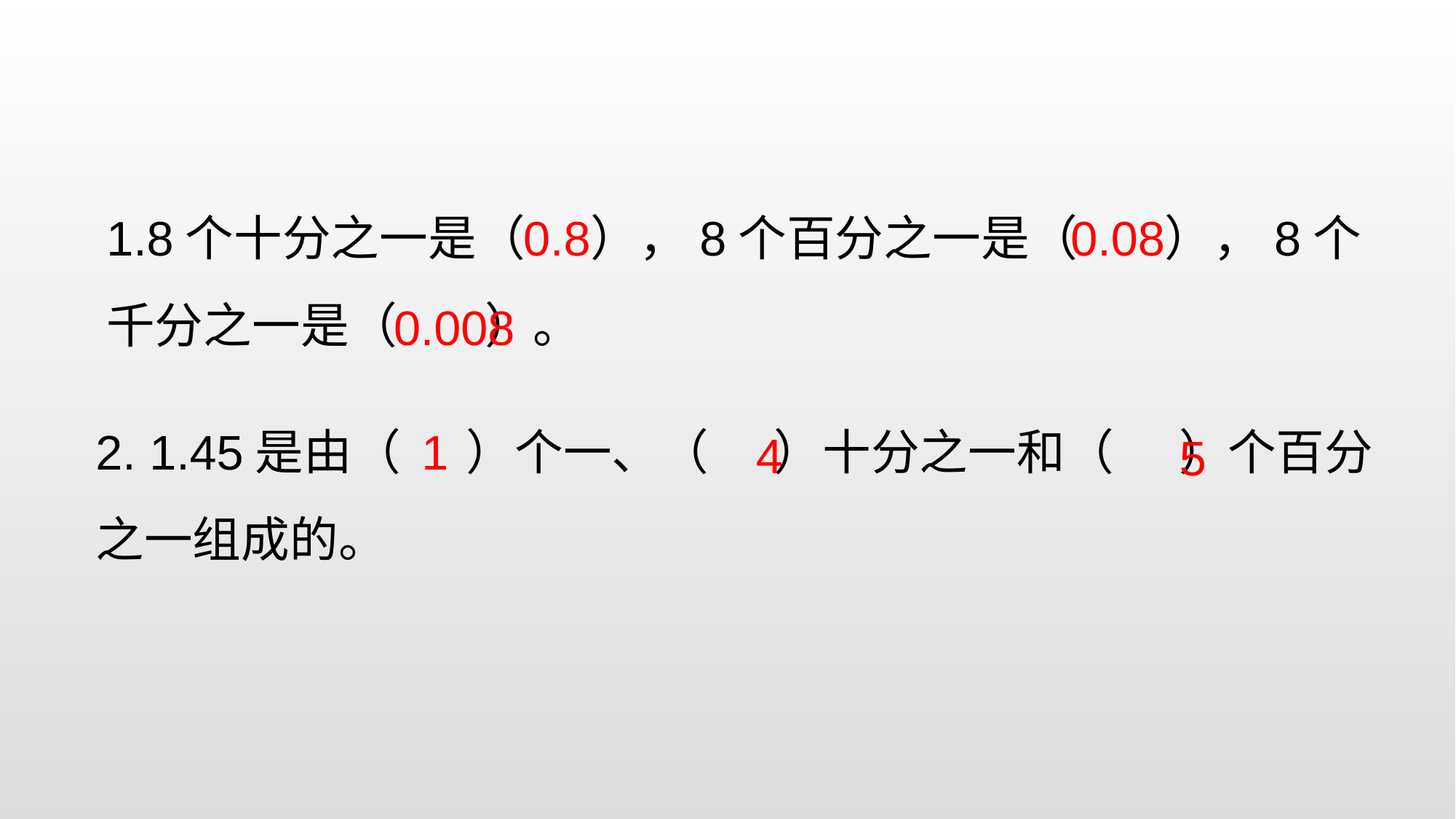

0.08
1.8个十分之一是（      ），8个百分之一是（        ），8个千分之一是（        ）。
0.8
0.008
1
2. 1.45是由（      ）个一、（      ）十分之一和（      ）个百分之一组成的。
4
5